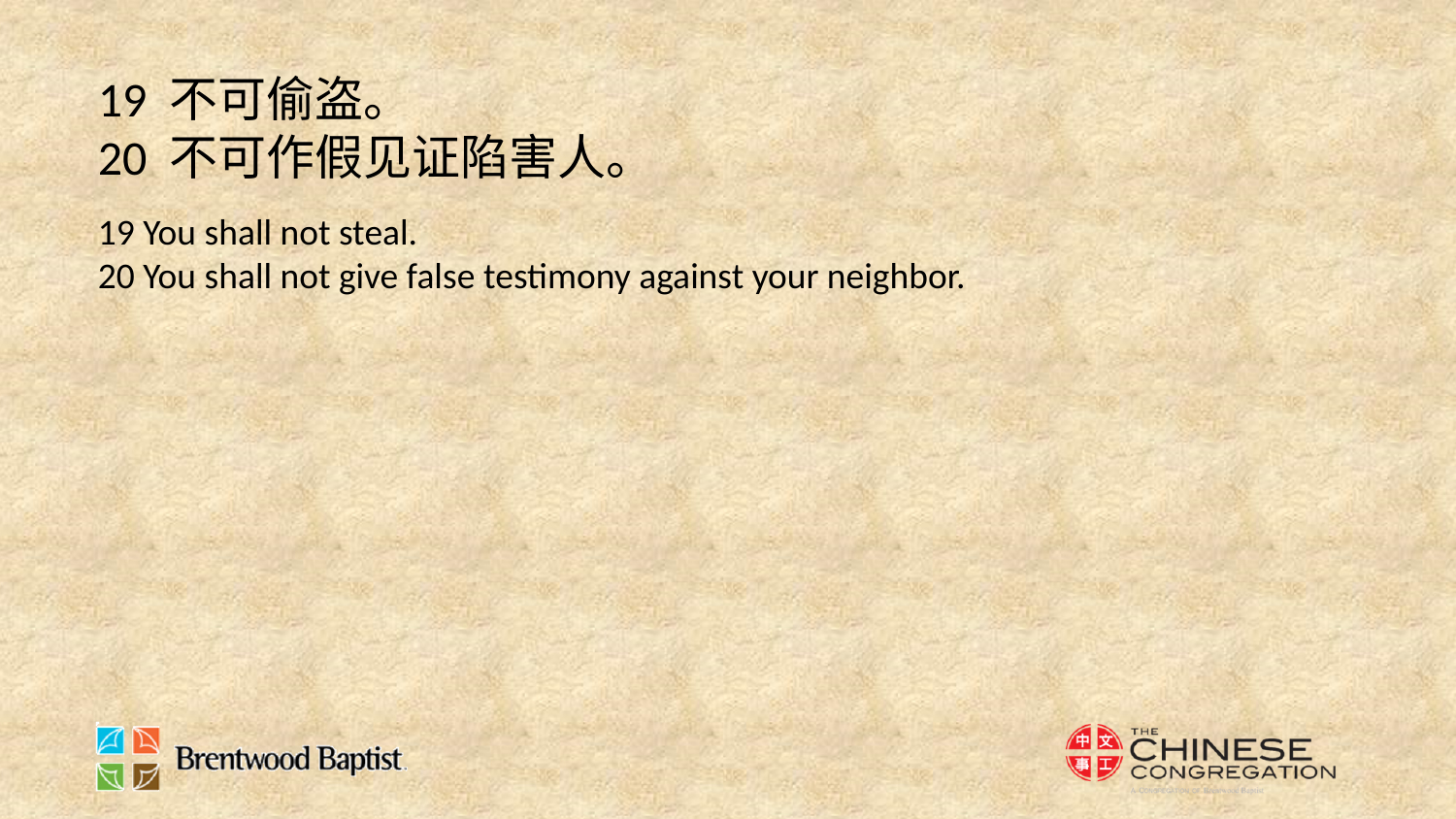

19 不可偷盗。
20 不可作假见证陷害人。

19 You shall not steal.
20 You shall not give false testimony against your neighbor.